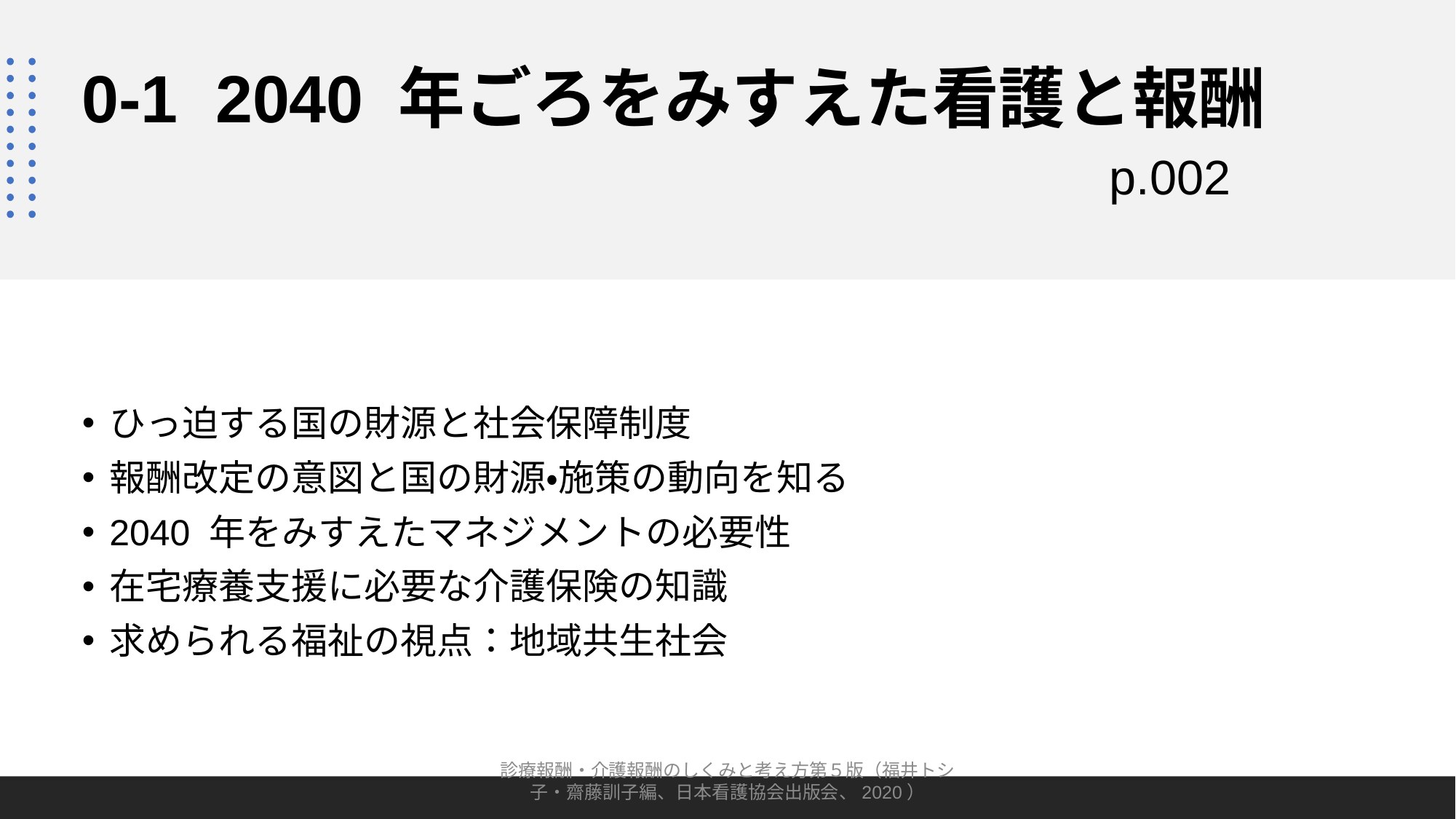

# 0-1  2040 年ごろをみすえた看護と報酬 p.002

ひっ迫する国の財源と社会保障制度
報酬改定の意図と国の財源・施策の動向を知る
2040 年をみすえたマネジメントの必要性
在宅療養支援に必要な介護保険の知識
求められる福祉の視点：地域共生社会
診療報酬・介護報酬のしくみと考え方第５版（福井トシ子・齋藤訓子編、日本看護協会出版会、2020）